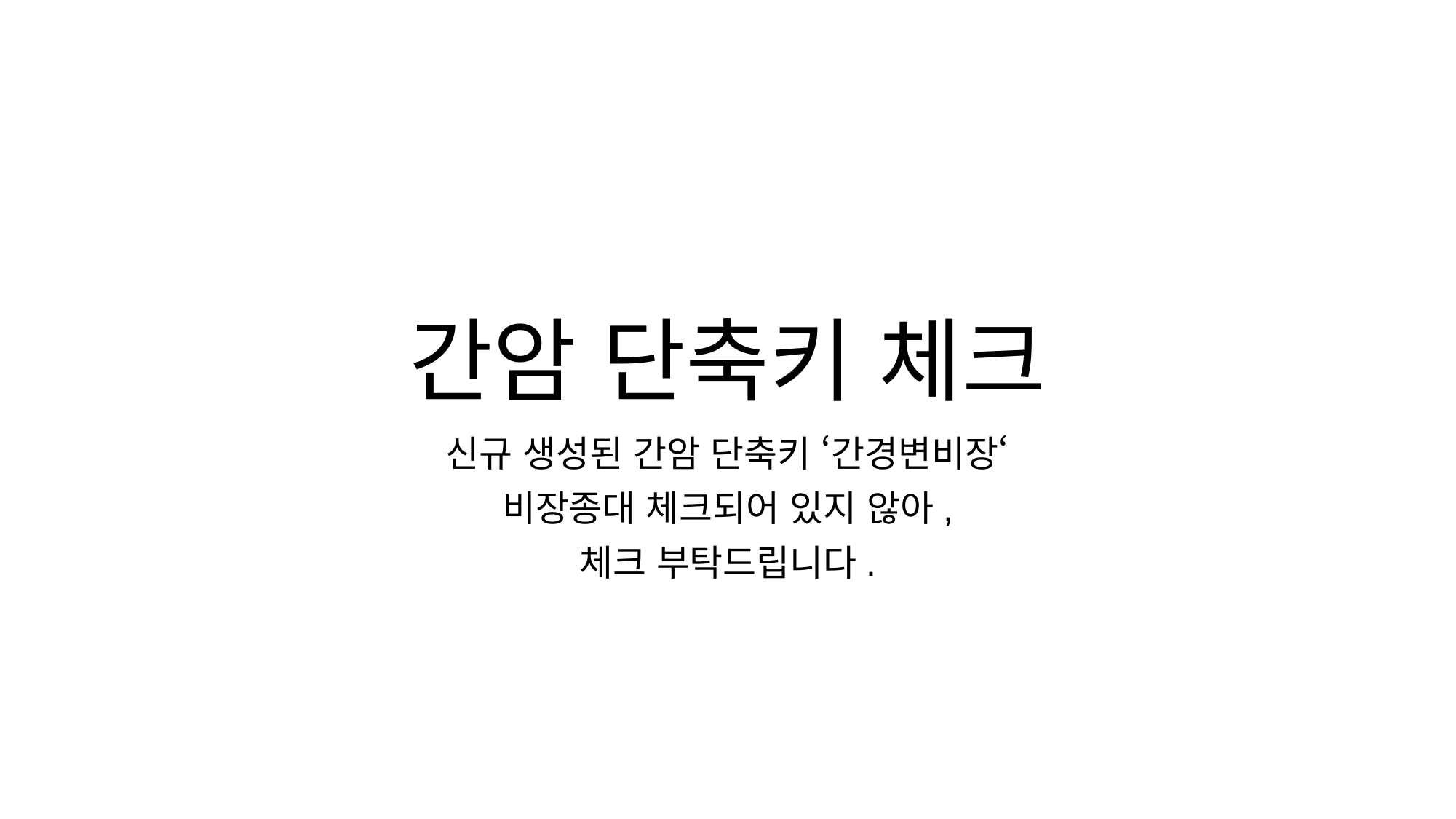

# 간암 단축키 체크
신규 생성된 간암 단축키 ‘간경변비장‘
비장종대 체크되어 있지 않아,
체크 부탁드립니다.